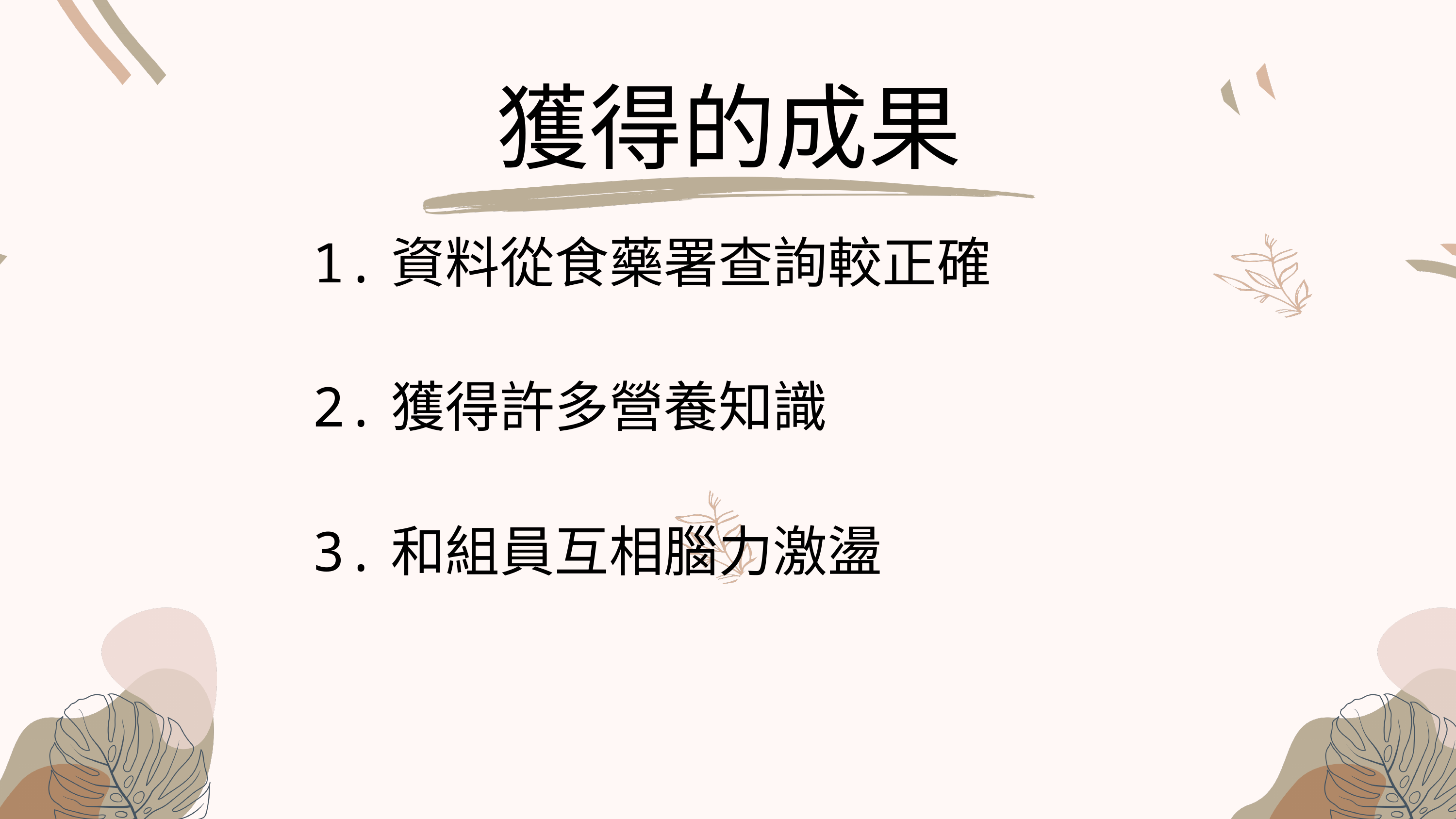

獲得的成果

1.資料從食藥署查詢較正確

2.獲得許多營養知識

3.和組員互相腦力激盪